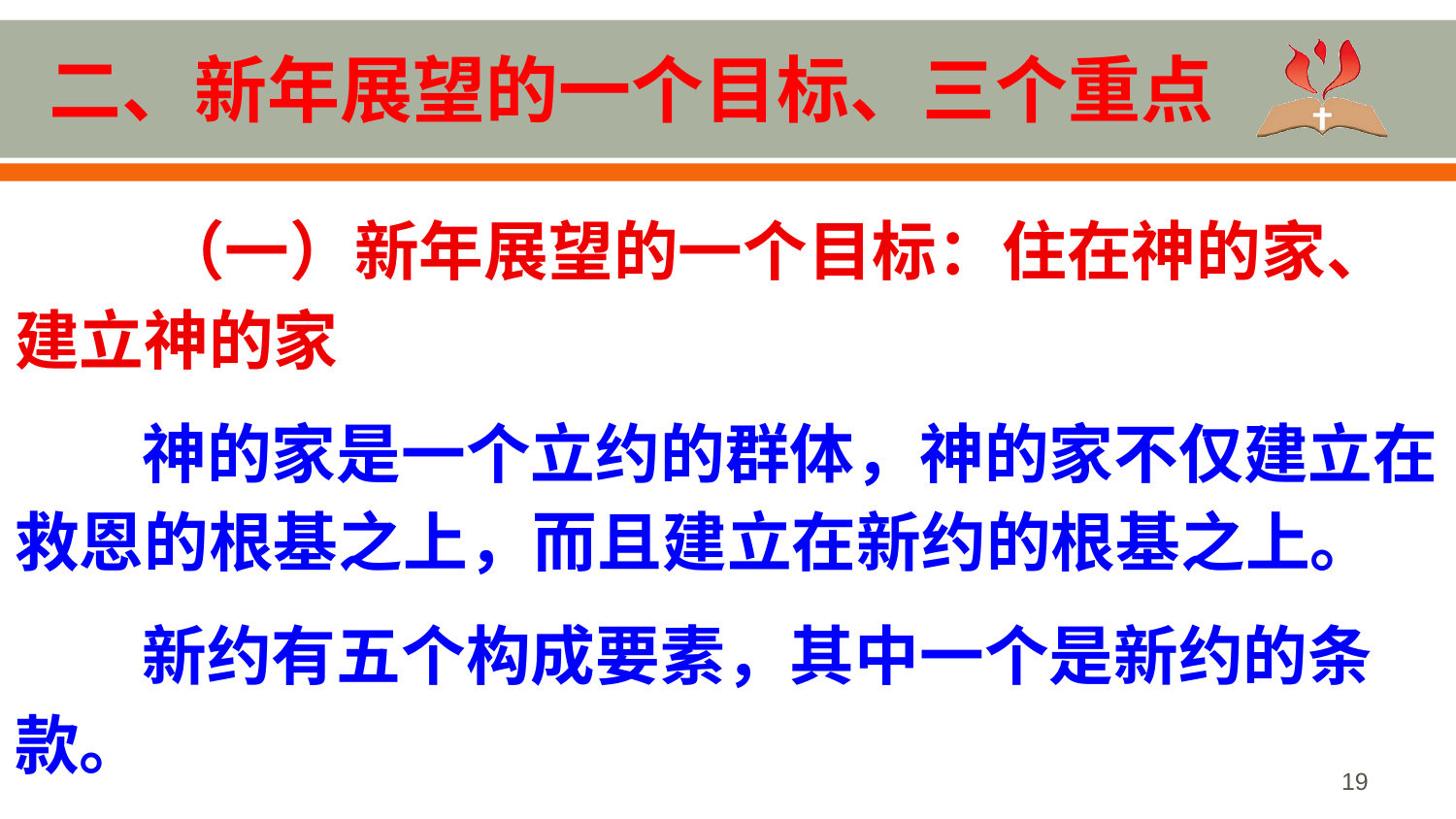

# 二、新年展望的一个目标、三个重点
	（一）新年展望的一个目标：住在神的家、建立神的家
神的家是一个立约的群体，神的家不仅建立在救恩的根基之上，而且建立在新约的根基之上。
新约有五个构成要素，其中一个是新约的条款。

19